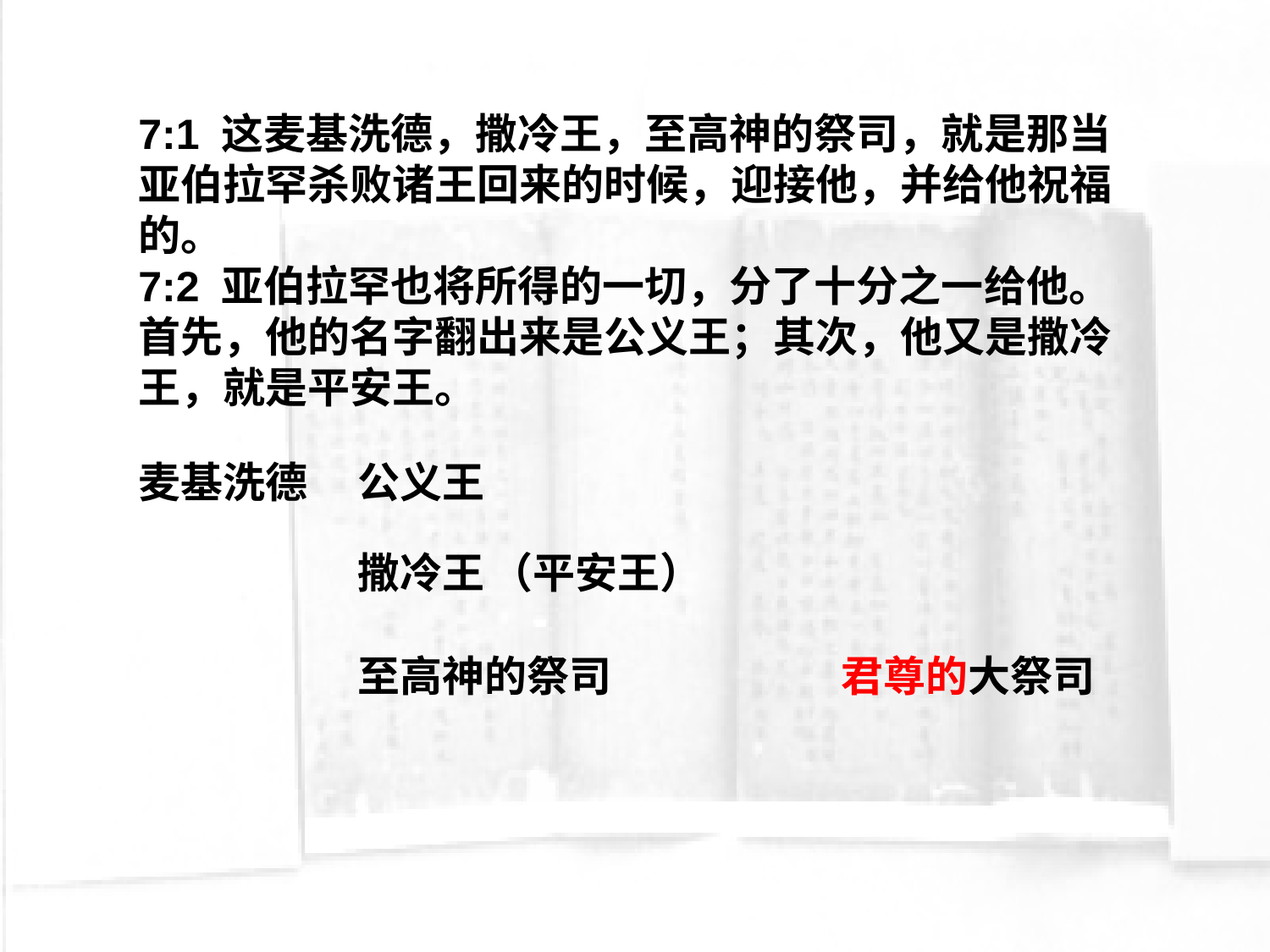

7:1 这麦基洗德，撒冷王，至高神的祭司，就是那当亚伯拉罕杀败诸王回来的时候，迎接他，并给他祝福的。
7:2 亚伯拉罕也将所得的一切，分了十分之一给他。首先，他的名字翻出来是公义王；其次，他又是撒冷王，就是平安王。
麦基洗德
公义王
撒冷王

（平安王）
至高神的祭司
君尊的大祭司